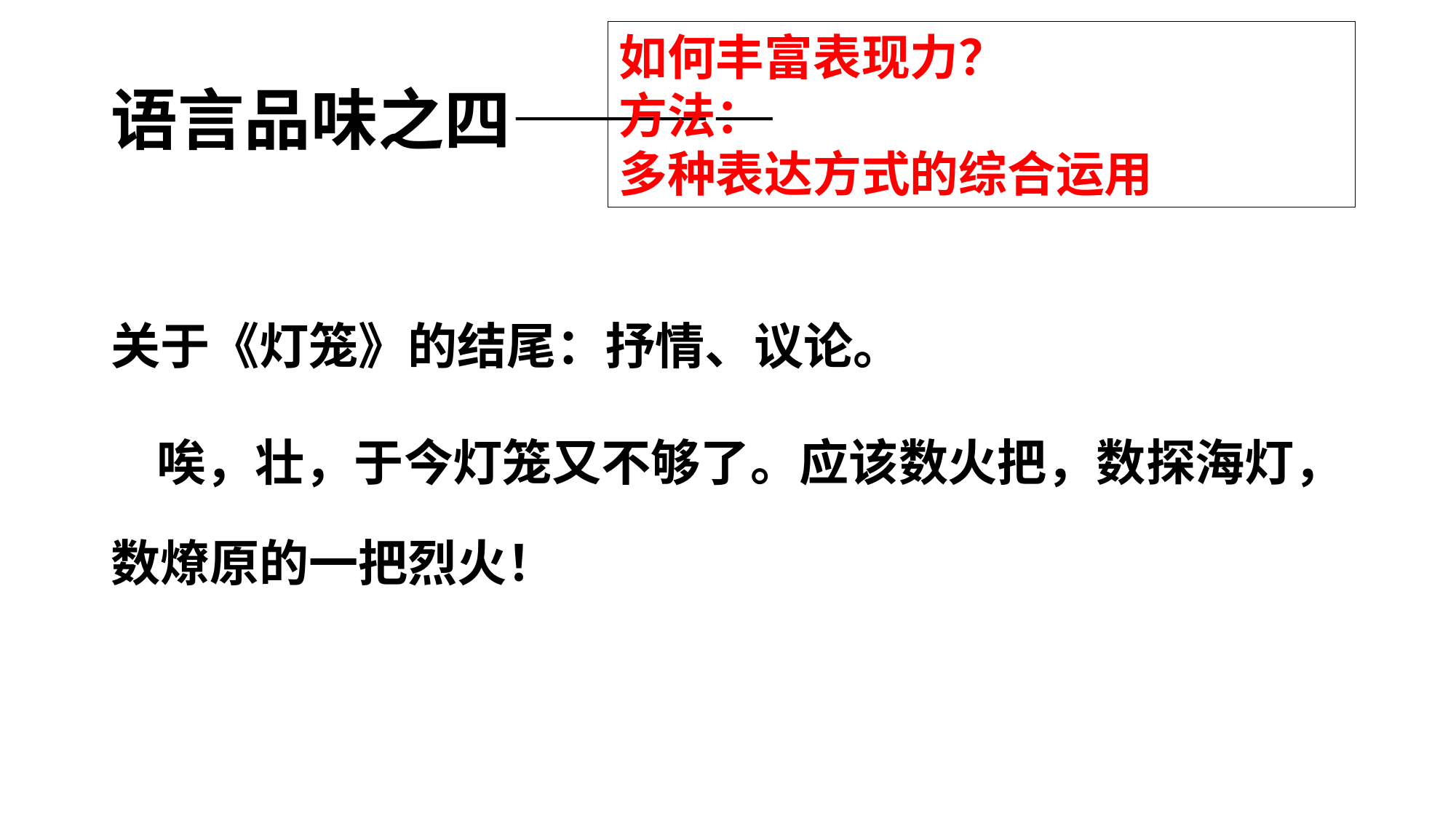

如何丰富表现力？
方法：
多种表达方式的综合运用
# 语言品味之四————
关于《灯笼》的结尾：抒情、议论。
   唉，壮，于今灯笼又不够了。应该数火把，数探海灯，数燎原的一把烈火！